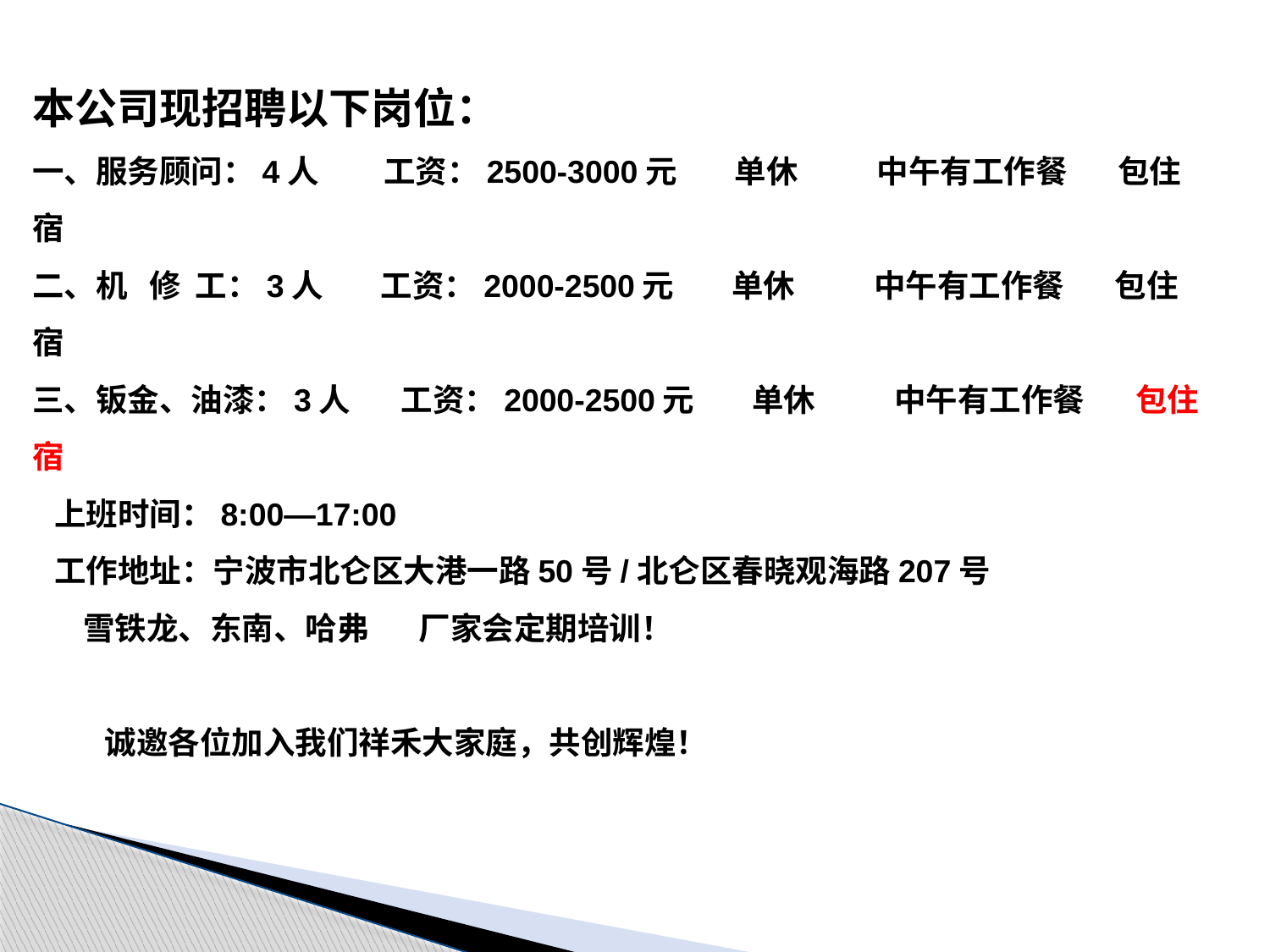

本公司现招聘以下岗位：
一、服务顾问：4人         工资：2500-3000元        单休           中午有工作餐       包住宿
二、机   修  工：3人        工资：2000-2500元        单休           中午有工作餐       包住宿
三、钣金、油漆：3人       工资：2000-2500元        单休           中午有工作餐       包住宿
  上班时间：8:00—17:00
  工作地址：宁波市北仑区大港一路50号/北仑区春晓观海路207号
      雪铁龙、东南、哈弗       厂家会定期培训！

         诚邀各位加入我们祥禾大家庭，共创辉煌！